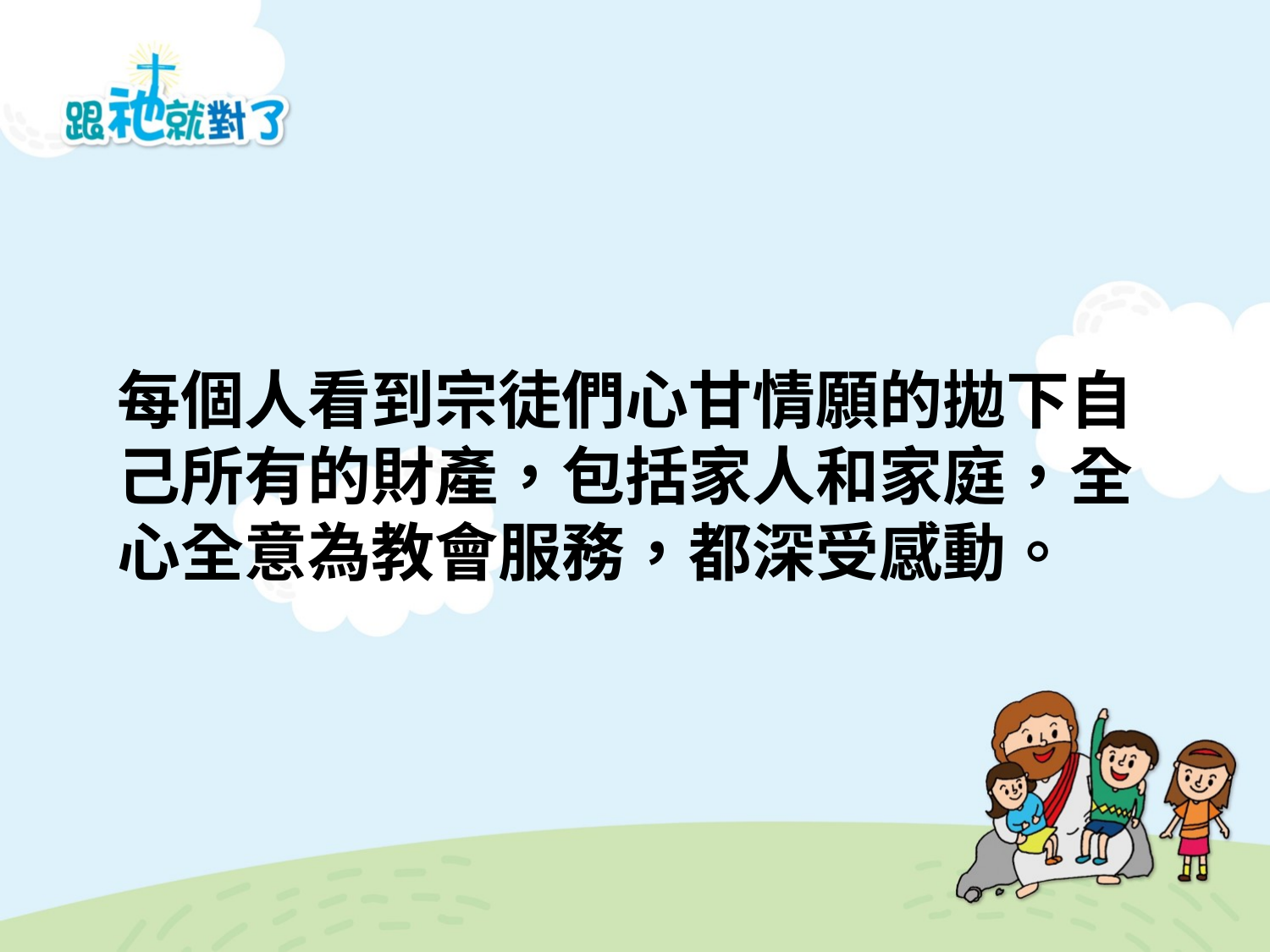

每個人看到宗徒們心甘情願的拋下自己所有的財產，包括家人和家庭，全心全意為教會服務，都深受感動。